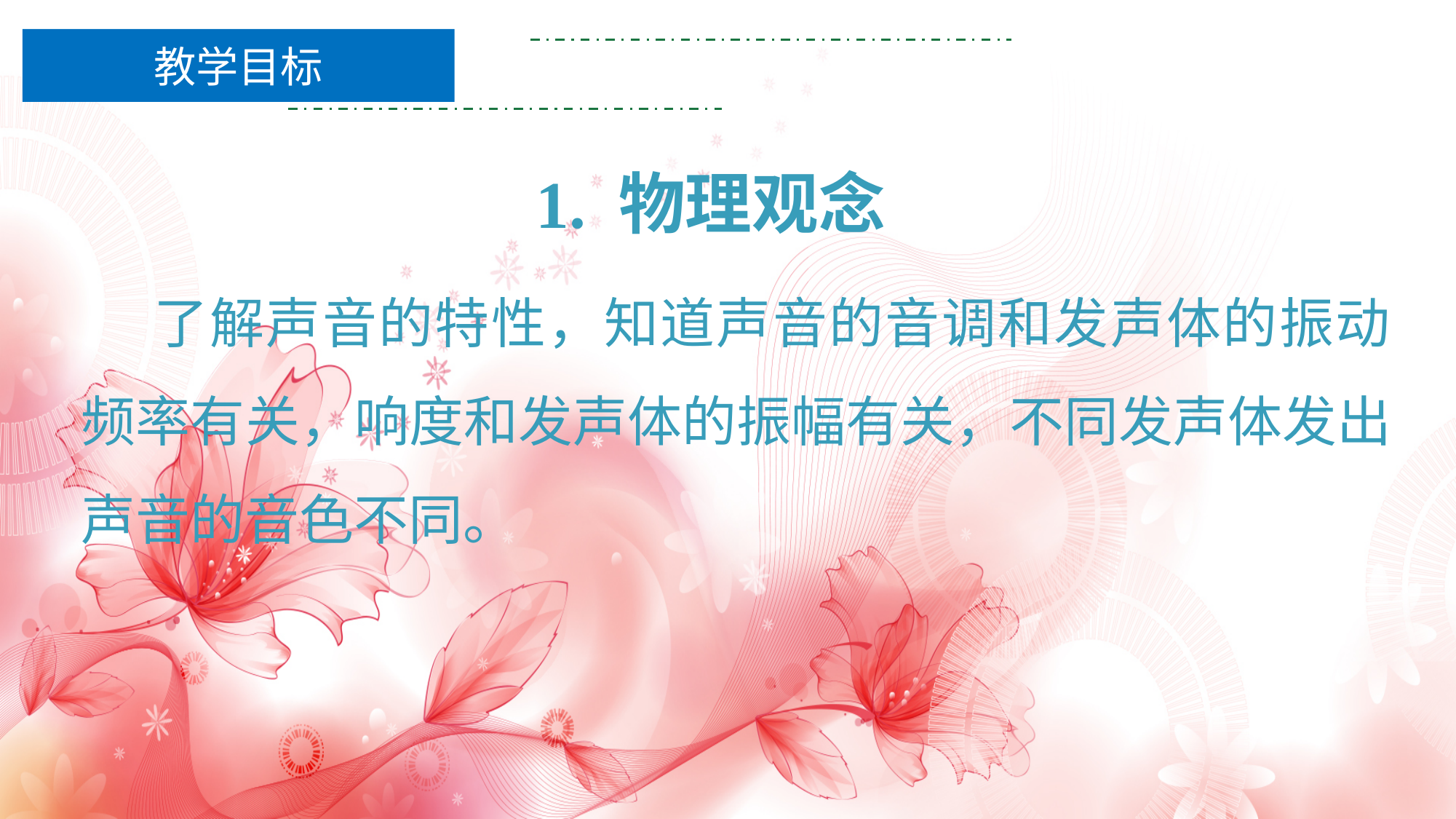

教学目标
1. 物理观念
        了解声音的特性，知道声音的音调和发声体的振动频率有关，响度和发声体的振幅有关，不同发声体发出声音的音色不同。